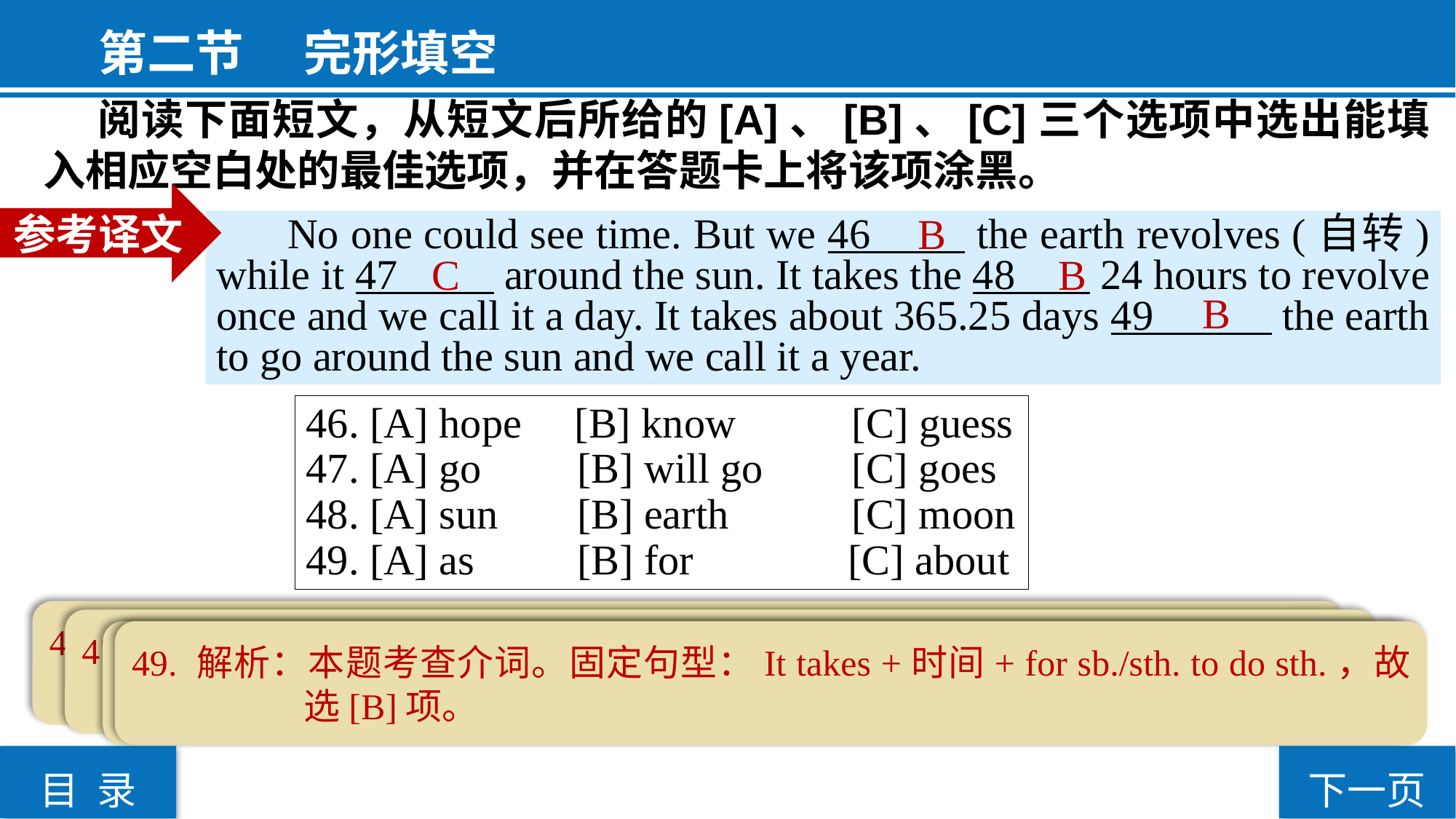

第二节  完形填空
    阅读下面短文，从短文后所给的[A]、[B]、[C]三个选项中选出能填入相应空白处的最佳选项，并在答题卡上将该项涂黑。
参考译文
 B
      No one could see time. But we 46         the earth revolves (自转) while it 47          around the sun. It takes the 48        24 hours to revolve once and we call it a day. It takes about 365.25 days 49            the earth to go around the sun and we call it a year.
C
 B
 B
46. [A] hope     [B] know           [C] guess
47. [A] go 	     [B] will go 	[C] goes
48. [A] sun 	     [B] earth 		[C] moon
49. [A] as 	     [B] for	          [C] about
46. 解析：本题考查动词的词义。hope“希望”，know“知道”，guess“猜测”。根据上下文，答案应该是know“知道”，故选[B]项。
47. 解析：本题考查一般现在时。地球围绕太阳转，属于真理，用一般现在时，且是第三人称单数，因此用goes，故选[C]项。
48. 解析：本题考查名词词义辨析。上文讲到地球自转，这里应该也是选择地球自转24小时。故选[B]项。
49. 解析：本题考查介词。固定句型：It takes +时间+ for sb./sth. to do sth.，故选[B]项。